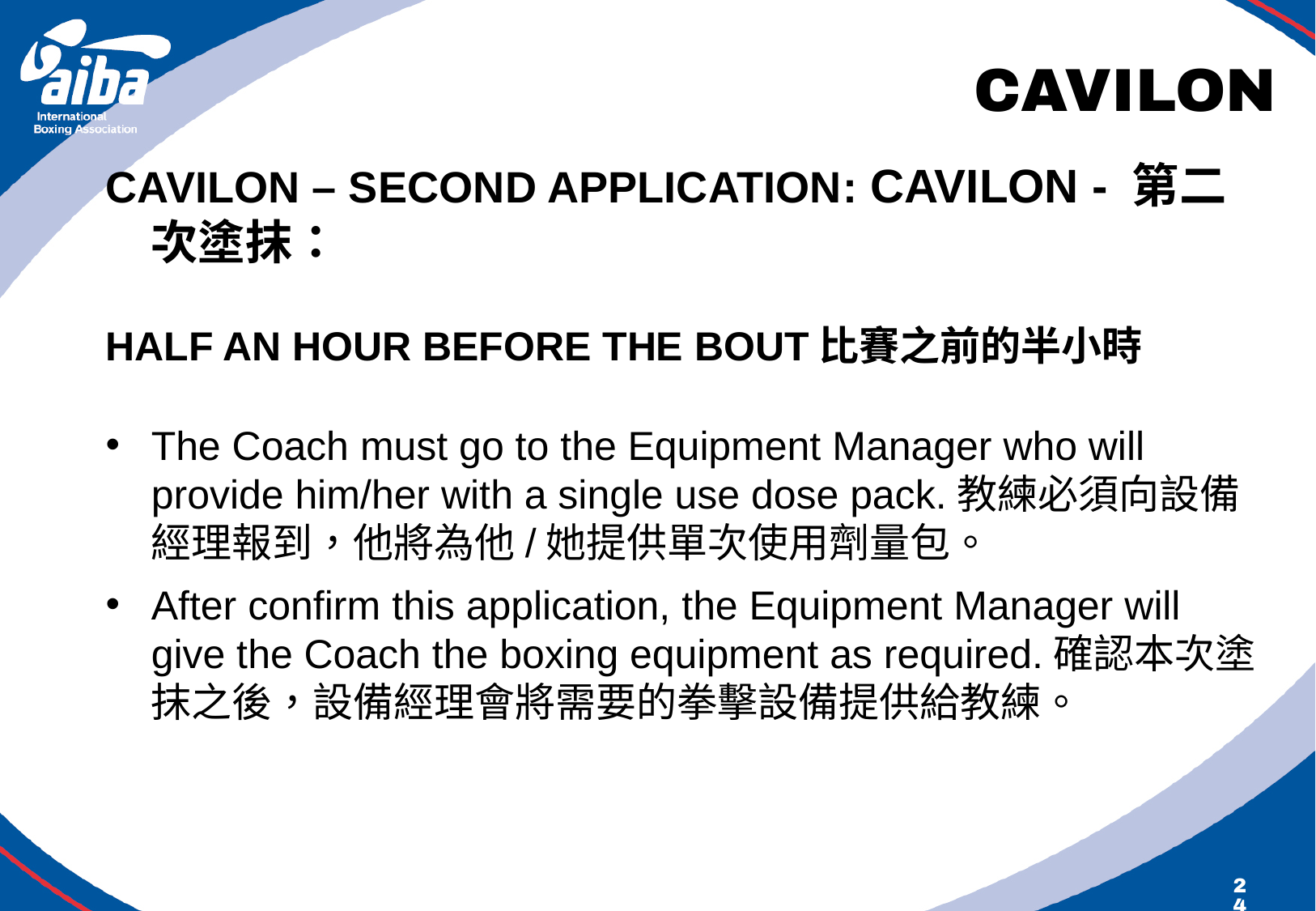

# CAVILON
CAVILON – SECOND APPLICATION: CAVILON - 第二次塗抹：

HALF AN HOUR BEFORE THE BOUT比賽之前的半小時

The Coach must go to the Equipment Manager who will provide him/her with a single use dose pack.教練必須向設備經理報到，他將為他/她提供單次使用劑量包。
After confirm this application, the Equipment Manager will give the Coach the boxing equipment as required.確認本次塗抹之後，設備經理會將需要的拳擊設備提供給教練。

246